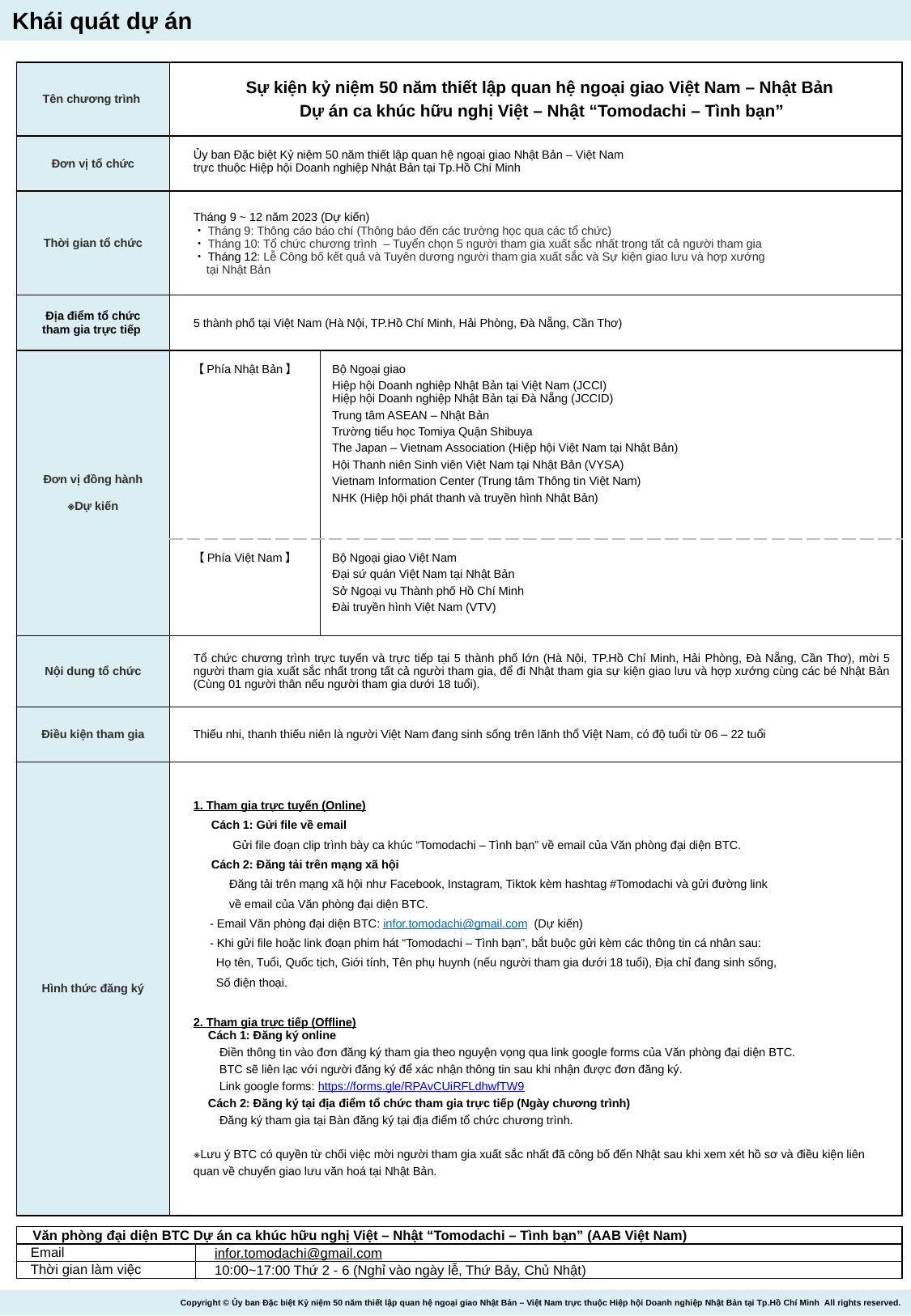

Khái quát dự án
| Tên chương trình | Sự kiện kỷ niệm 50 năm thiết lập quan hệ ngoại giao Việt Nam – Nhật Bản Dự án ca khúc hữu nghị Việt – Nhật “Tomodachi – Tình bạn” |  |
| --- | --- | --- |
| Đơn vị tổ chức | Ủy ban Đặc biệt Kỷ niệm 50 năm thiết lập quan hệ ngoại giao Nhật Bản – Việt Nam trực thuộc Hiệp hội Doanh nghiệp Nhật Bản tại Tp.Hồ Chí Minh |  |
| Thời gian tổ chức | Tháng 9 ~ 12 năm 2023 (Dự kiến) ・Tháng 9: Thông cáo báo chí (Thông báo đến các trường học qua các tổ chức) ・Tháng 10: Tổ chức chương trình – Tuyển chọn 5 người tham gia xuất sắc nhất trong tất cả người tham gia ・Tháng 12: Lễ Công bố kết quả và Tuyên dương người tham gia xuất sắc và Sự kiện giao lưu và hợp xướng tại Nhật Bản |  |
| Địa điểm tổ chức tham gia trực tiếp | 5 thành phố tại Việt Nam (Hà Nội, TP.Hồ Chí Minh, Hải Phòng, Đà Nẵng, Cần Thơ) |  |
| Đơn vị đồng hành 　 ※Dự kiến | 【Phía Nhật Bản】 | Bộ Ngoại giao Hiệp hội Doanh nghiệp Nhật Bản tại Việt Nam (JCCI) Hiệp hội Doanh nghiệp Nhật Bản tại Đà Nẵng (JCCID) Trung tâm ASEAN – Nhật Bản Trường tiểu học Tomiya Quận Shibuya The Japan – Vietnam Association (Hiệp hội Việt Nam tại Nhật Bản) Hội Thanh niên Sinh viên Việt Nam tại Nhật Bản (VYSA) Vietnam Information Center (Trung tâm Thông tin Việt Nam) NHK (Hiệp hội phát thanh và truyền hình Nhật Bản) |
|  | 【Phía Việt Nam】 | Bộ Ngoại giao Việt Nam Đại sứ quán Việt Nam tại Nhật Bản Sở Ngoại vụ Thành phố Hồ Chí Minh Đài truyền hình Việt Nam (VTV) |
| Nội dung tổ chức | Tổ chức chương trình trực tuyến và trực tiếp tại 5 thành phố lớn (Hà Nội, TP.Hồ Chí Minh, Hải Phòng, Đà Nẵng, Cần Thơ), mời 5 người tham gia xuất sắc nhất trong tất cả người tham gia, để đi Nhật tham gia sự kiện giao lưu và hợp xướng cùng các bé Nhật Bản (Cùng 01 người thân nếu người tham gia dưới 18 tuổi). |  |
| Điều kiện tham gia | Thiếu nhi, thanh thiếu niên là người Việt Nam đang sinh sống trên lãnh thổ Việt Nam, có độ tuổi từ 06 – 22 tuổi |  |
| Hình thức đăng ký | 1. Tham gia trực tuyến (Online) 　 Cách 1: Gửi file về email 　　 Gửi file đoạn clip trình bày ca khúc “Tomodachi – Tình bạn” về email của Văn phòng đại diện BTC. 　 Cách 2: Đăng tải trên mạng xã hội Đăng tải trên mạng xã hội như Facebook, Instagram, Tiktok kèm hashtag #Tomodachi và gửi đường link về email của Văn phòng đại diện BTC. - Email Văn phòng đại diện BTC: infor.tomodachi@gmail.com (Dự kiến) - Khi gửi file hoặc link đoạn phim hát “Tomodachi – Tình bạn”, bắt buộc gửi kèm các thông tin cá nhân sau: Họ tên, Tuổi, Quốc tịch, Giới tính, Tên phụ huynh (nếu người tham gia dưới 18 tuổi), Địa chỉ đang sinh sống, Số điện thoại. 2. Tham gia trực tiếp (Offline) 　Cách 1: Đăng ký online Điền thông tin vào đơn đăng ký tham gia theo nguyện vọng qua link google forms của Văn phòng đại diện BTC. BTC sẽ liên lạc với người đăng ký để xác nhận thông tin sau khi nhận được đơn đăng ký. Link google forms: https://forms.gle/RPAvCUiRFLdhwfTW9 　Cách 2: Đăng ký tại địa điểm tổ chức tham gia trực tiếp (Ngày chương trình) Đăng ký tham gia tại Bàn đăng ký tại địa điểm tổ chức chương trình. ※Lưu ý BTC có quyền từ chối việc mời người tham gia xuất sắc nhất đã công bố đến Nhật sau khi xem xét hồ sơ và điều kiện liên quan về chuyến giao lưu văn hoá tại Nhật Bản. |  |
| Văn phòng đại diện BTC Dự án ca khúc hữu nghị Việt – Nhật “Tomodachi – Tình bạn” (AAB Việt Nam) |  |
| --- | --- |
| Email | infor.tomodachi@gmail.com |
| Thời gian làm việc | 10:00~17:00 Thứ 2 - 6 (Nghỉ vào ngày lễ, Thứ Bảy, Chủ Nhật) |

Copyright © Japan Vietnam Festival実行委員会 All rights reserved.
Copyright © Ủy ban Đặc biệt Kỷ niệm 50 năm thiết lập quan hệ ngoại giao Nhật Bản – Việt Nam trực thuộc Hiệp hội Doanh nghiệp Nhật Bản tại Tp.Hồ Chí Minh All rights reserved.